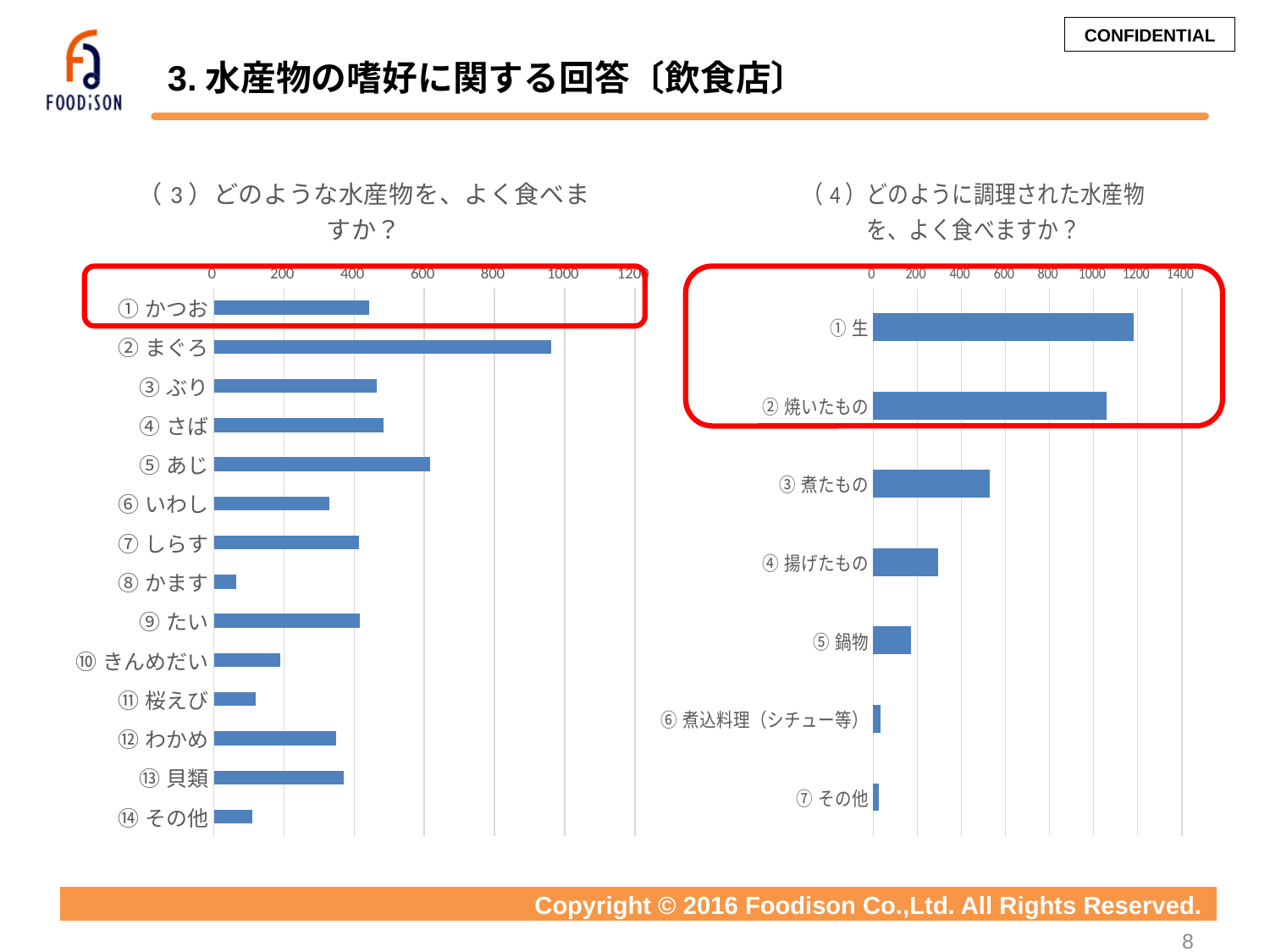

# 3.水産物の嗜好に関する回答〔飲食店〕

### Chart: （3）どのような水産物を、よく食べますか？

| Category |  |
|---|---|
| ①かつお | 443.0 |
| ②まぐろ | 962.0 |
| ③ぶり | 465.0 |
| ④さば | 483.0 |
| ⑤あじ | 617.0 |
| ⑥いわし | 328.0 |
| ⑦しらす | 413.0 |
| ⑧かます | 64.0 |
| ⑨たい | 417.0 |
| ⑩きんめだい | 188.0 |
| ⑪桜えび | 119.0 |
| ⑫わかめ | 348.0 |
| ⑬貝類 | 371.0 |
| ⑭その他 | 110.0 |

### Chart: （4）どのように調理された水産物を、よく食べますか？

| Category |  |
|---|---|
| ①生 | 1182.0 |
| ②焼いたもの | 1058.0 |
| ③煮たもの | 527.0 |
| ④揚げたもの | 293.0 |
| ⑤鍋物 | 173.0 |
| ⑥煮込料理（シチュー等） | 34.0 |
| ⑦その他 | 24.0 |

8